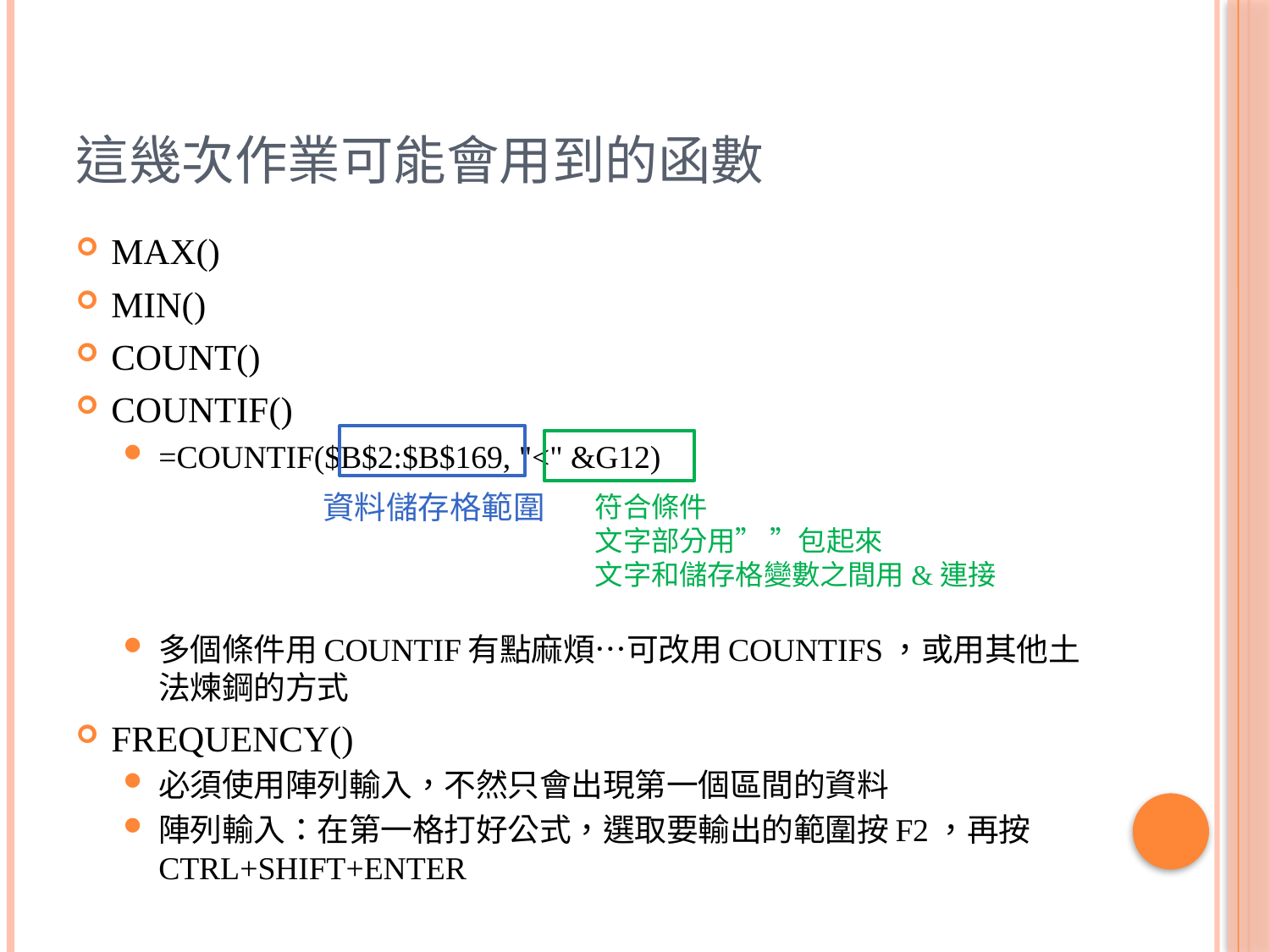

# 這幾次作業可能會用到的函數
MAX()
MIN()
COUNT()
COUNTIF()
=COUNTIF($B$2:$B$169, "<" &G12)

多個條件用COUNTIF有點麻煩…可改用COUNTIFS，或用其他土法煉鋼的方式
FREQUENCY()
必須使用陣列輸入，不然只會出現第一個區間的資料
陣列輸入：在第一格打好公式，選取要輸出的範圍按F2，再按CTRL+SHIFT+ENTER

資料儲存格範圍
符合條件
文字部分用” ”包起來
文字和儲存格變數之間用&連接